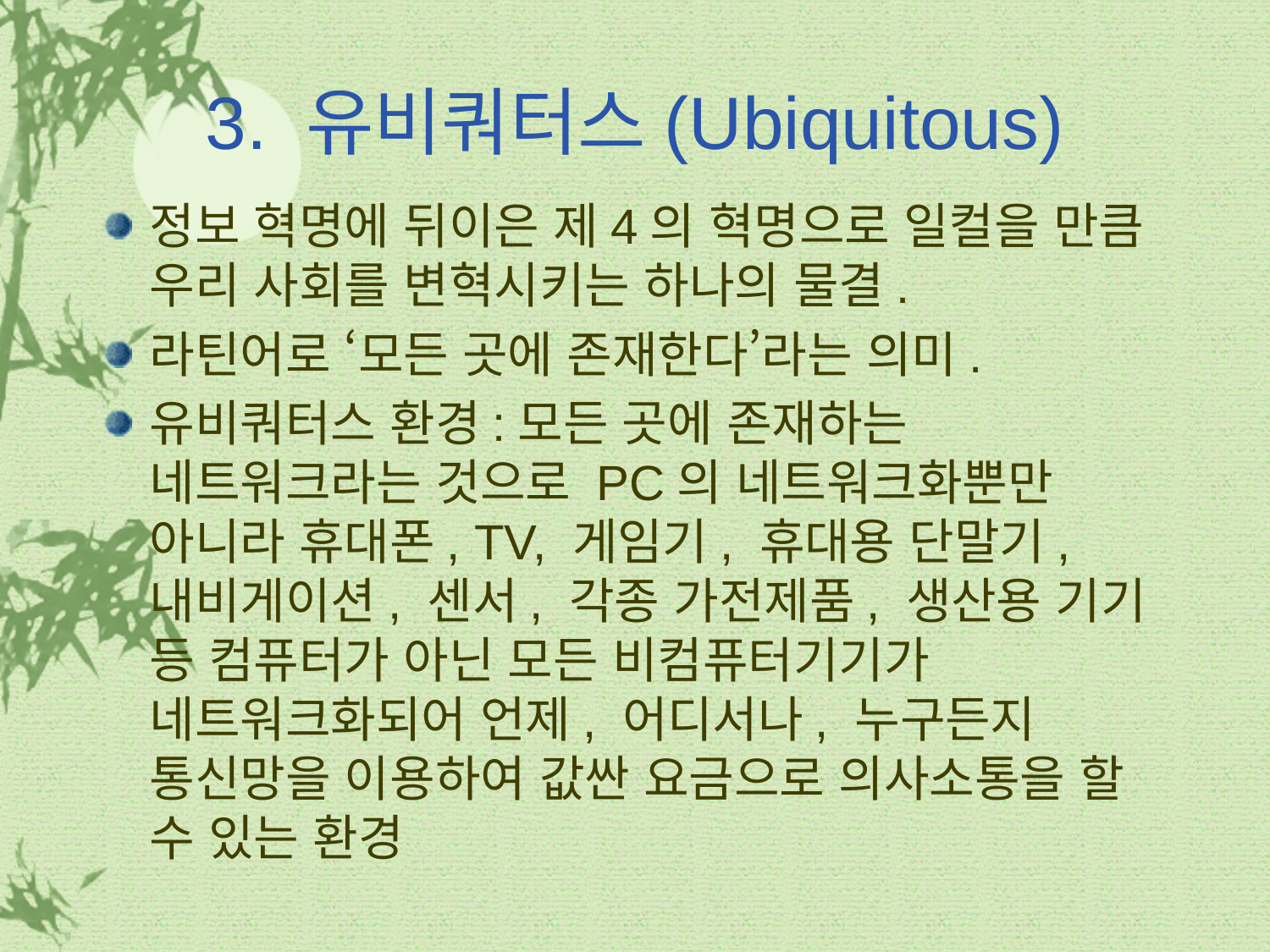

# 3. 유비쿼터스(Ubiquitous)
정보 혁명에 뒤이은 제4의 혁명으로 일컬을 만큼 우리 사회를 변혁시키는 하나의 물결.
라틴어로 ‘모든 곳에 존재한다’라는 의미.
유비쿼터스 환경:모든 곳에 존재하는 네트워크라는 것으로 PC의 네트워크화뿐만 아니라 휴대폰, TV, 게임기, 휴대용 단말기, 내비게이션, 센서, 각종 가전제품, 생산용 기기 등 컴퓨터가 아닌 모든 비컴퓨터기기가 네트워크화되어 언제, 어디서나, 누구든지 통신망을 이용하여 값싼 요금으로 의사소통을 할 수 있는 환경